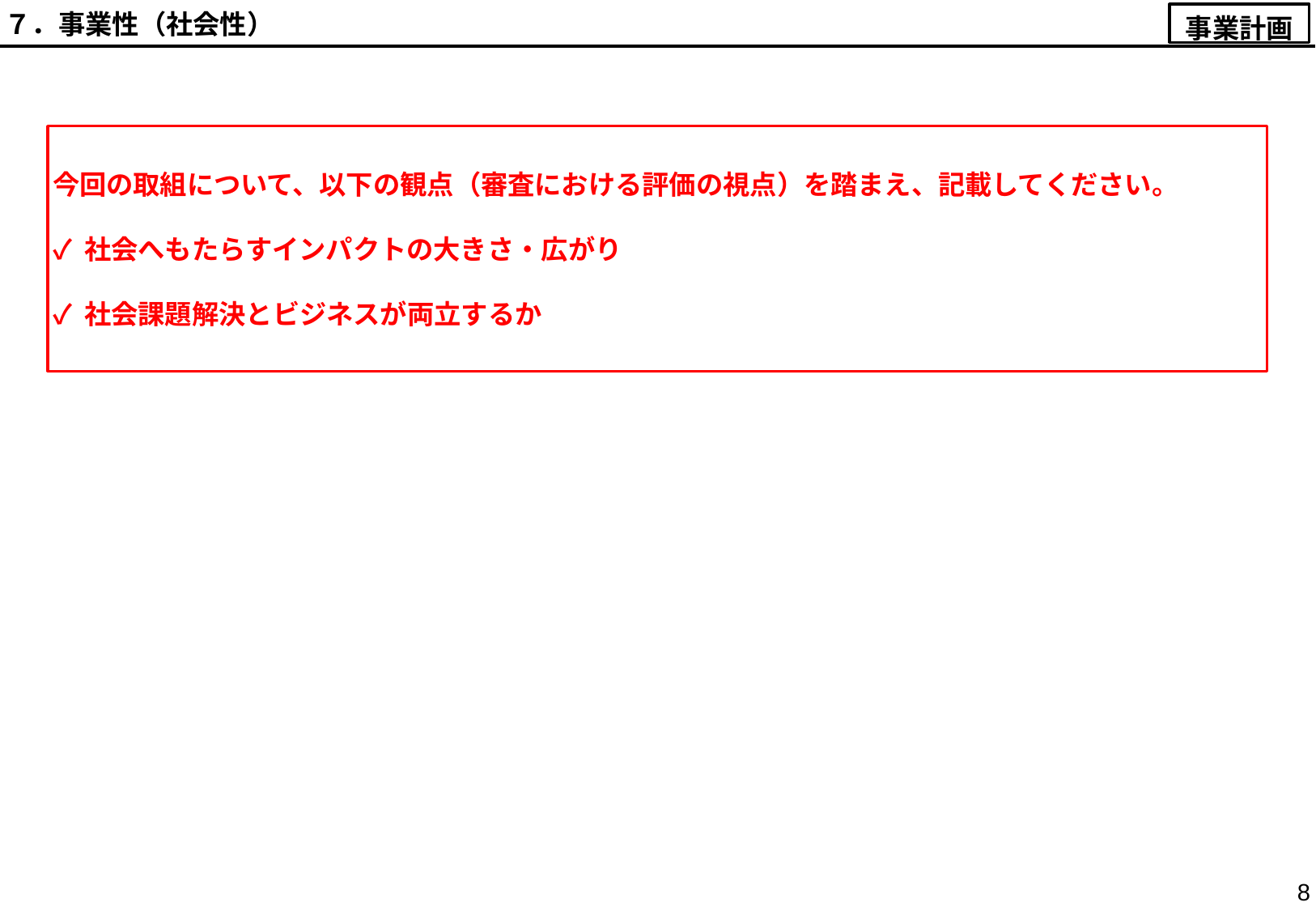

７．事業性（社会性）
事業計画
今回の取組について、以下の観点（審査における評価の視点）を踏まえ、記載してください。

✓ 社会へもたらすインパクトの大きさ・広がり

✓ 社会課題解決とビジネスが両立するか
8